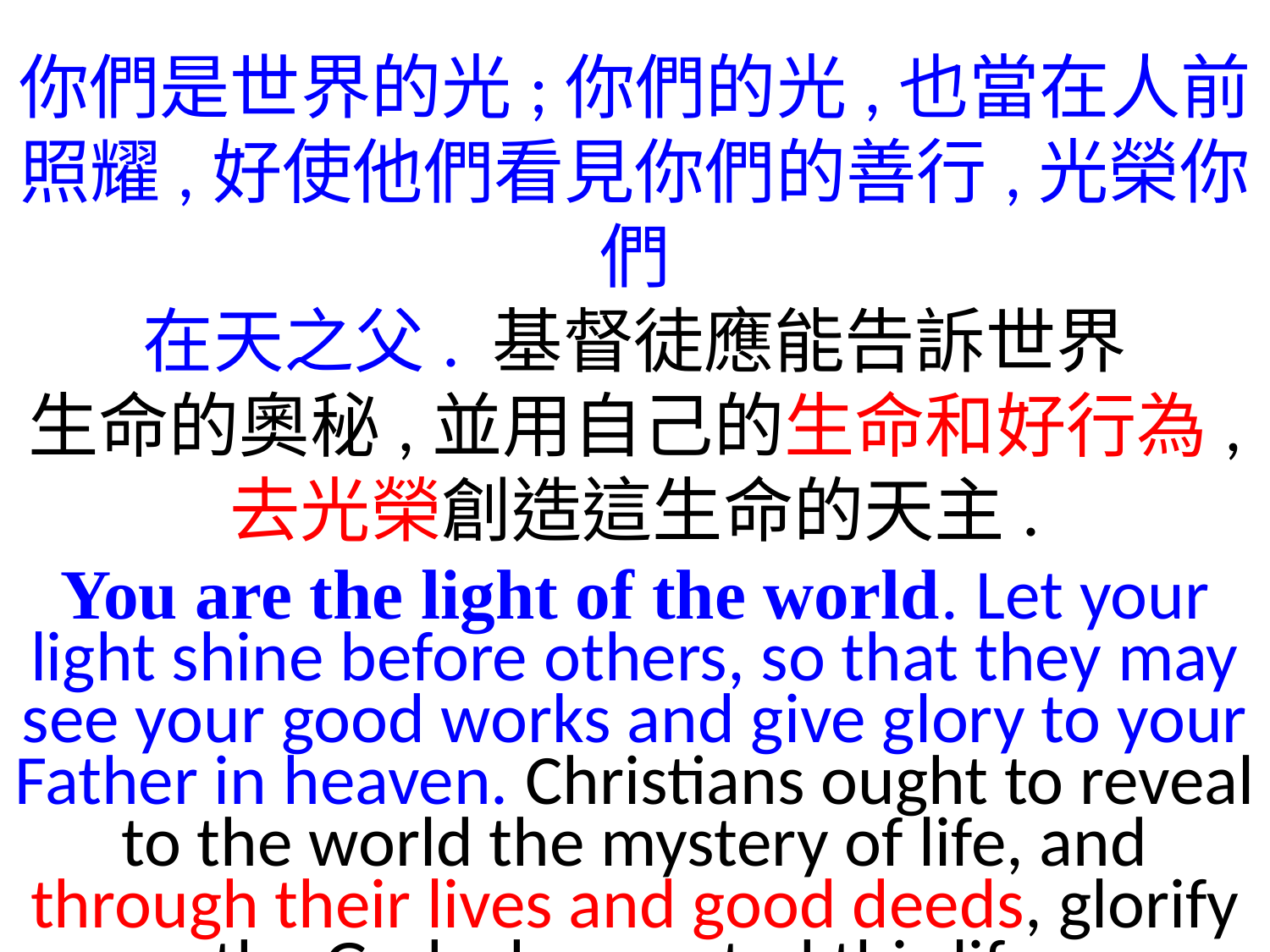

你們是世界的光;你們的光,也當在人前照耀,好使他們看見你們的善行,光榮你們
在天之父. 基督徒應能告訴世界
生命的奧秘,並用自己的生命和好行為,
去光榮創造這生命的天主.
You are the light of the world. Let your light shine before others, so that they may see your good works and give glory to your Father in heaven. Christians ought to reveal to the world the mystery of life, and through their lives and good deeds, glorify the God who created this life.